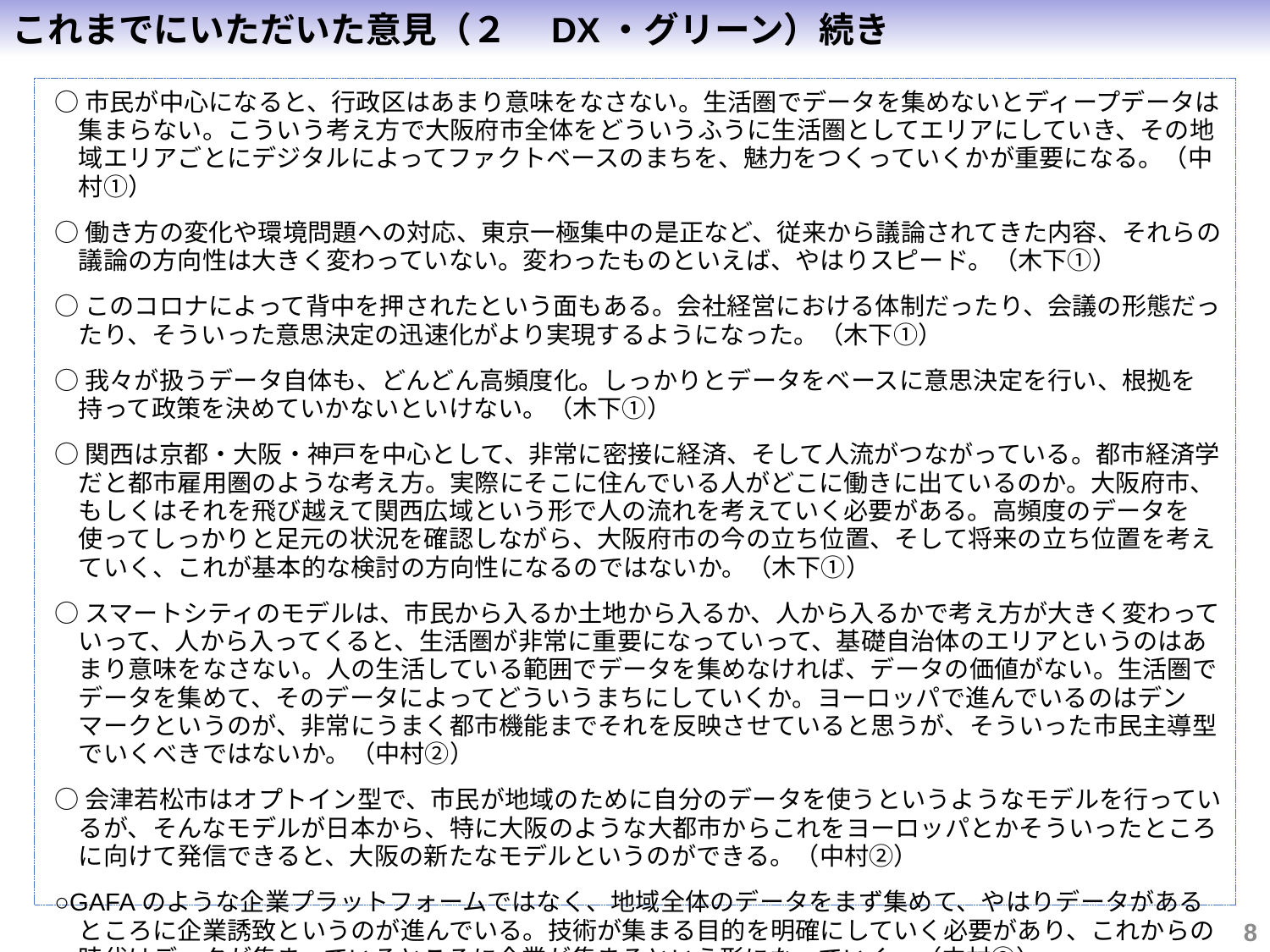

これまでにいただいた意見（２　DX・グリーン）続き
○市民が中心になると、行政区はあまり意味をなさない。生活圏でデータを集めないとディープデータは集まらない。こういう考え方で大阪府市全体をどういうふうに生活圏としてエリアにしていき、その地域エリアごとにデジタルによってファクトベースのまちを、魅力をつくっていくかが重要になる。（中村①）
○働き方の変化や環境問題への対応、東京一極集中の是正など、従来から議論されてきた内容、それらの議論の方向性は大きく変わっていない。変わったものといえば、やはりスピード。（木下①）
○このコロナによって背中を押されたという面もある。会社経営における体制だったり、会議の形態だったり、そういった意思決定の迅速化がより実現するようになった。（木下①）
○我々が扱うデータ自体も、どんどん高頻度化。しっかりとデータをベースに意思決定を行い、根拠を持って政策を決めていかないといけない。（木下①）
○関西は京都・大阪・神戸を中心として、非常に密接に経済、そして人流がつながっている。都市経済学だと都市雇用圏のような考え方。実際にそこに住んでいる人がどこに働きに出ているのか。大阪府市、もしくはそれを飛び越えて関西広域という形で人の流れを考えていく必要がある。高頻度のデータを使ってしっかりと足元の状況を確認しながら、大阪府市の今の立ち位置、そして将来の立ち位置を考えていく、これが基本的な検討の方向性になるのではないか。（木下①）
○スマートシティのモデルは、市民から入るか土地から入るか、人から入るかで考え方が大きく変わっていって、人から入ってくると、生活圏が非常に重要になっていって、基礎自治体のエリアというのはあまり意味をなさない。人の生活している範囲でデータを集めなければ、データの価値がない。生活圏でデータを集めて、そのデータによってどういうまちにしていくか。ヨーロッパで進んでいるのはデンマークというのが、非常にうまく都市機能までそれを反映させていると思うが、そういった市民主導型でいくべきではないか。（中村②）
○会津若松市はオプトイン型で、市民が地域のために自分のデータを使うというようなモデルを行っているが、そんなモデルが日本から、特に大阪のような大都市からこれをヨーロッパとかそういったところに向けて発信できると、大阪の新たなモデルというのができる。（中村②）
○GAFAのような企業プラットフォームではなく、地域全体のデータをまず集めて、やはりデータがあるところに企業誘致というのが進んでいる。技術が集まる目的を明確にしていく必要があり、これからの時代はデータが集まっているところに企業が集まるという形になっていく。（中村②）
8